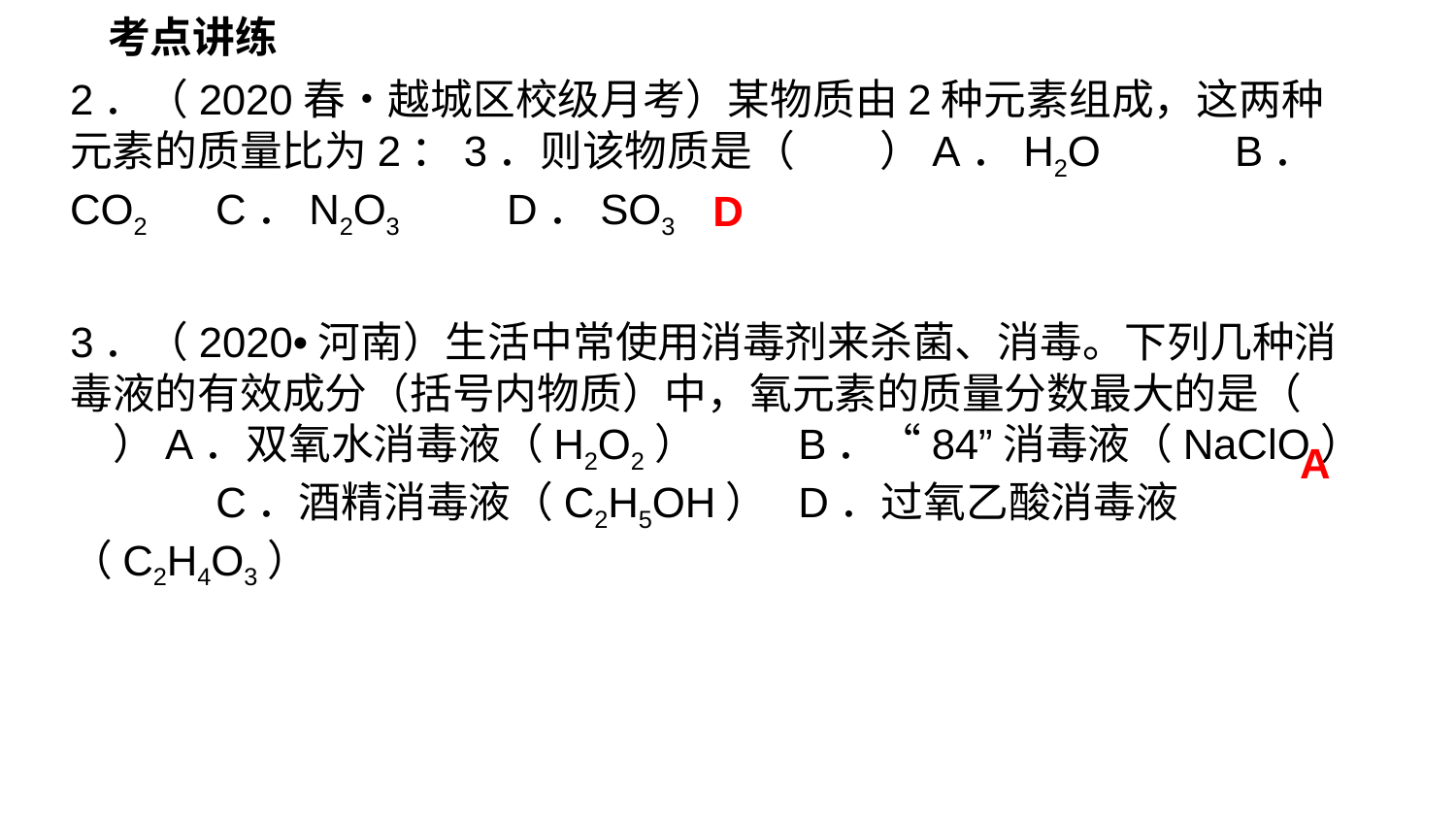

考点讲练
2．（2020春•越城区校级月考）某物质由2种元素组成，这两种元素的质量比为2：3．则该物质是（　　）A．H2O	B．CO2	C．N2O3	D．SO3

D
3．（2020•河南）生活中常使用消毒剂来杀菌、消毒。下列几种消毒液的有效成分（括号内物质）中，氧元素的质量分数最大的是（　　）A．双氧水消毒液（H2O2）	B．“84”消毒液（NaClO）	C．酒精消毒液（C2H5OH）	D．过氧乙酸消毒液（C2H4O3）

A